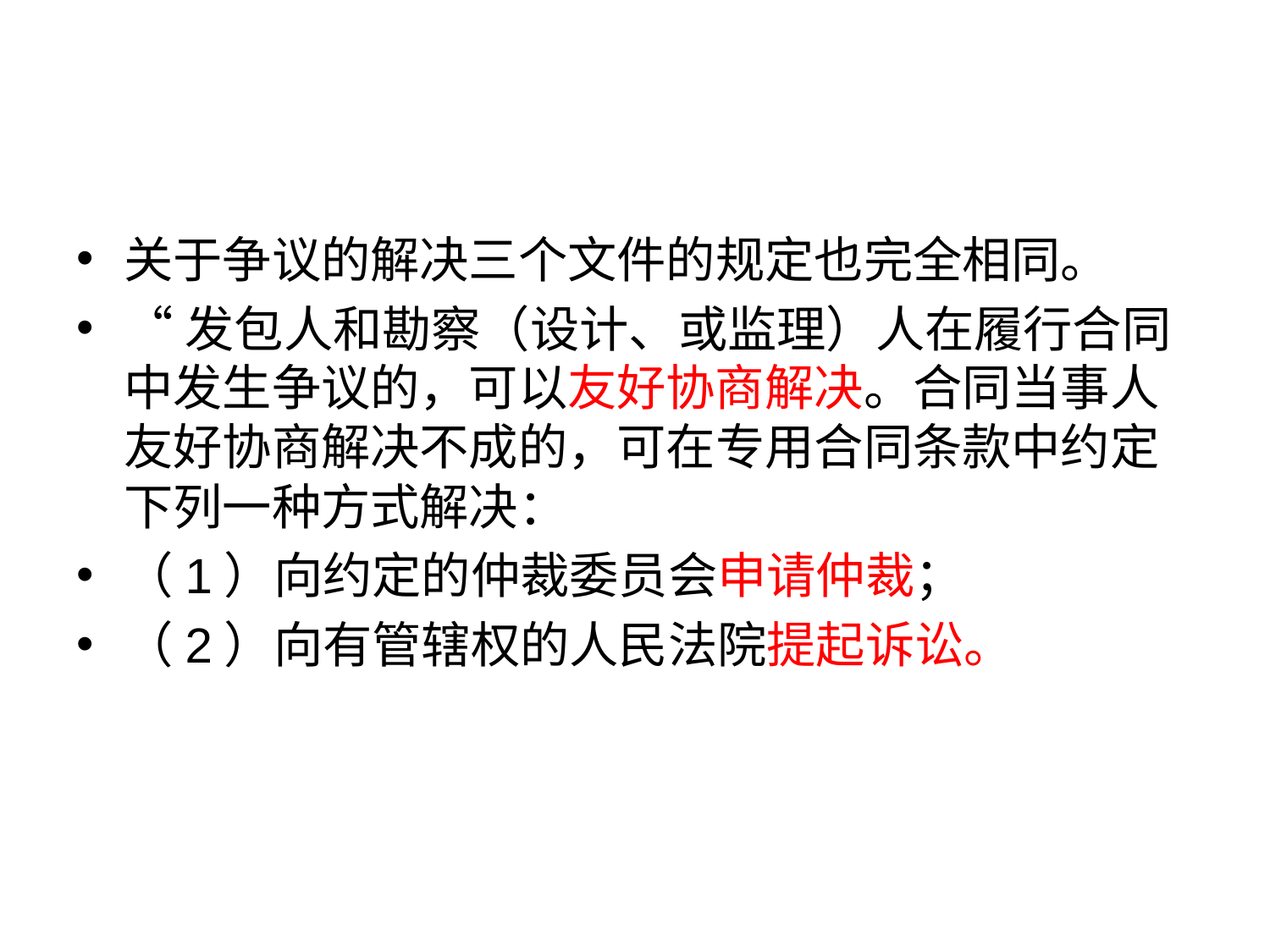

#
关于争议的解决三个文件的规定也完全相同。
“发包人和勘察（设计、或监理）人在履行合同中发生争议的，可以友好协商解决。合同当事人友好协商解决不成的，可在专用合同条款中约定下列一种方式解决：
（1）向约定的仲裁委员会申请仲裁；
（2）向有管辖权的人民法院提起诉讼。